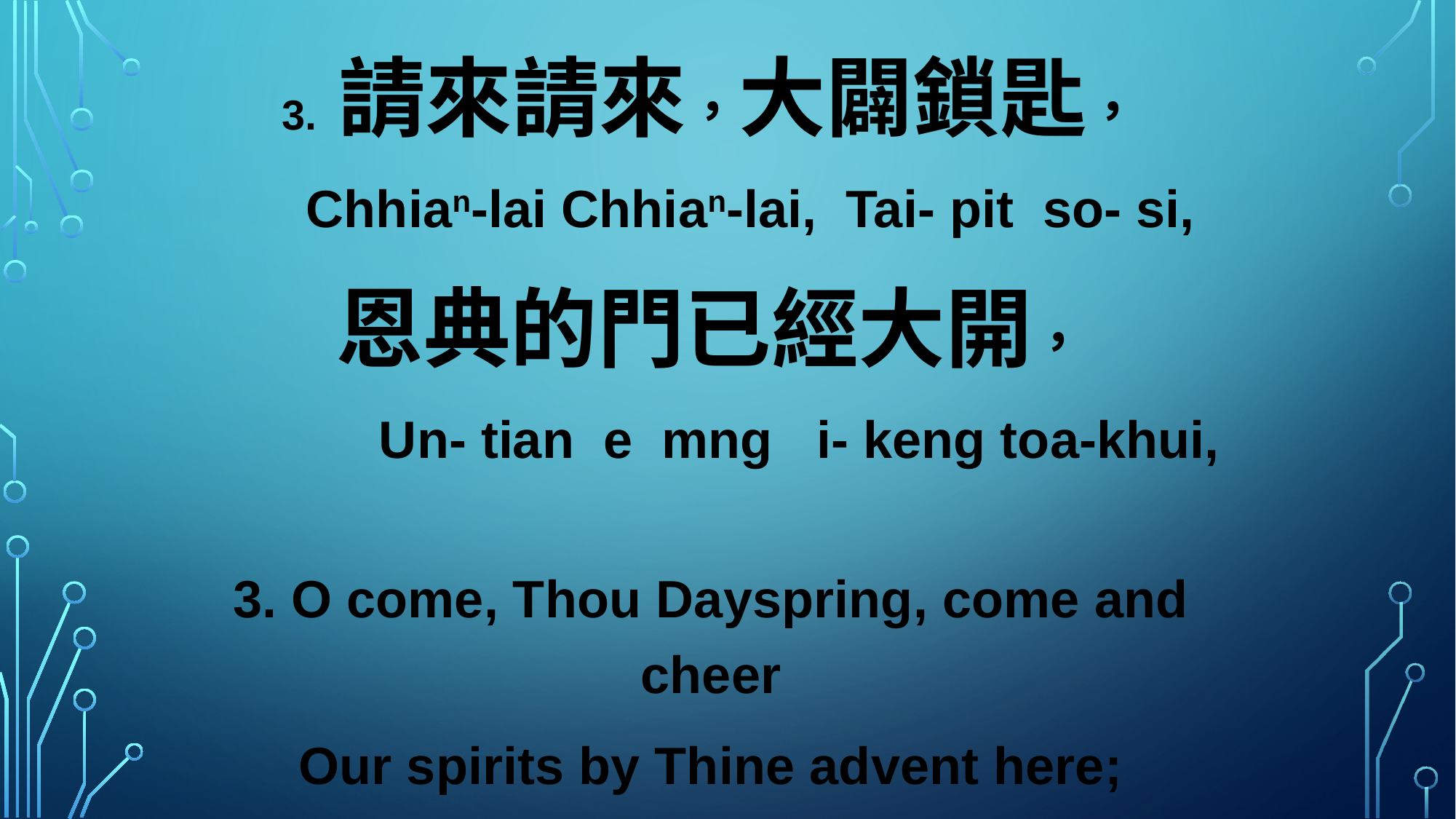

3. 請來請來，大闢鎖匙，
        Chhian-lai Chhian-lai,  Tai- pit  so- si,
恩典的門已經大開，
             Un- tian  e  mng   i- keng toa-khui,

3. O come, Thou Dayspring, come and cheer
Our spirits by Thine advent here;